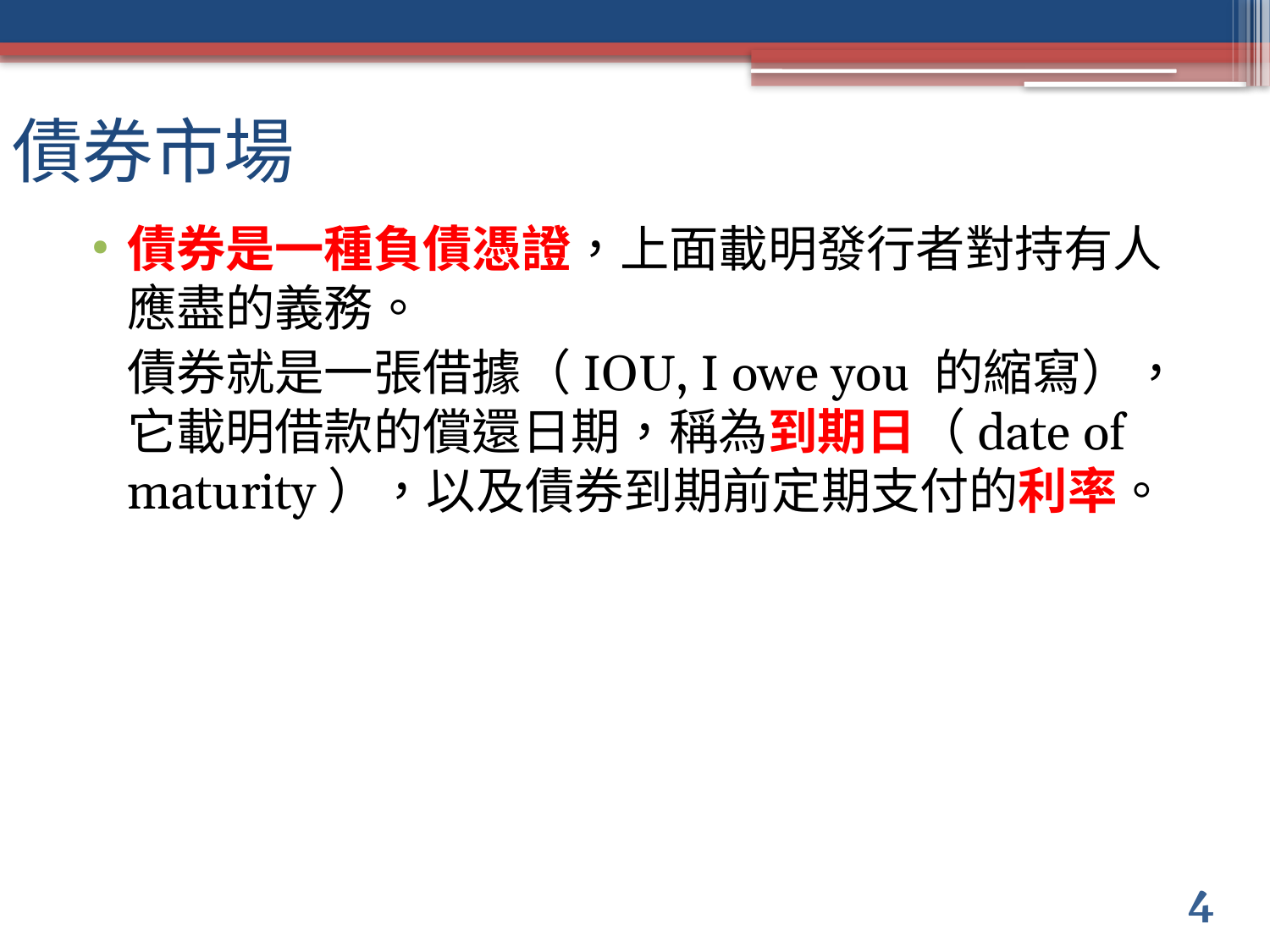

# 債券市場
債券是一種負債憑證，上面載明發行者對持有人應盡的義務。
	債券就是一張借據（IOU, I owe you 的縮寫），它載明借款的償還日期，稱為到期日（date of maturity），以及債券到期前定期支付的利率。

4